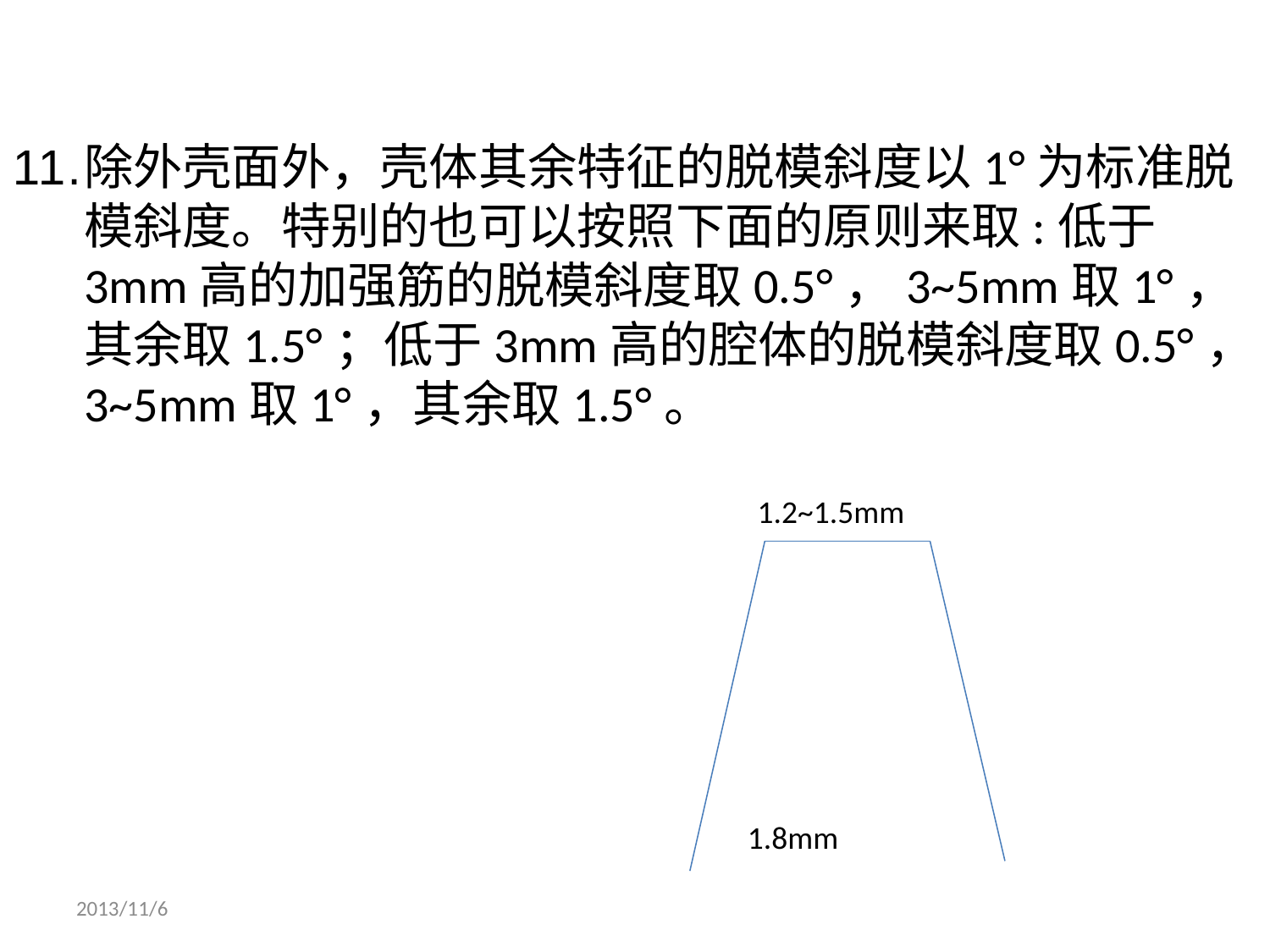

除外壳面外，壳体其余特征的脱模斜度以1°为标准脱模斜度。特别的也可以按照下面的原则来取:低于3mm高的加强筋的脱模斜度取0.5°，3~5mm取1°，其余取1.5°；低于3mm高的腔体的脱模斜度取0.5°，3~5mm取1°，其余取1.5°。
1.2~1.5mm
1.8mm
2013/11/6